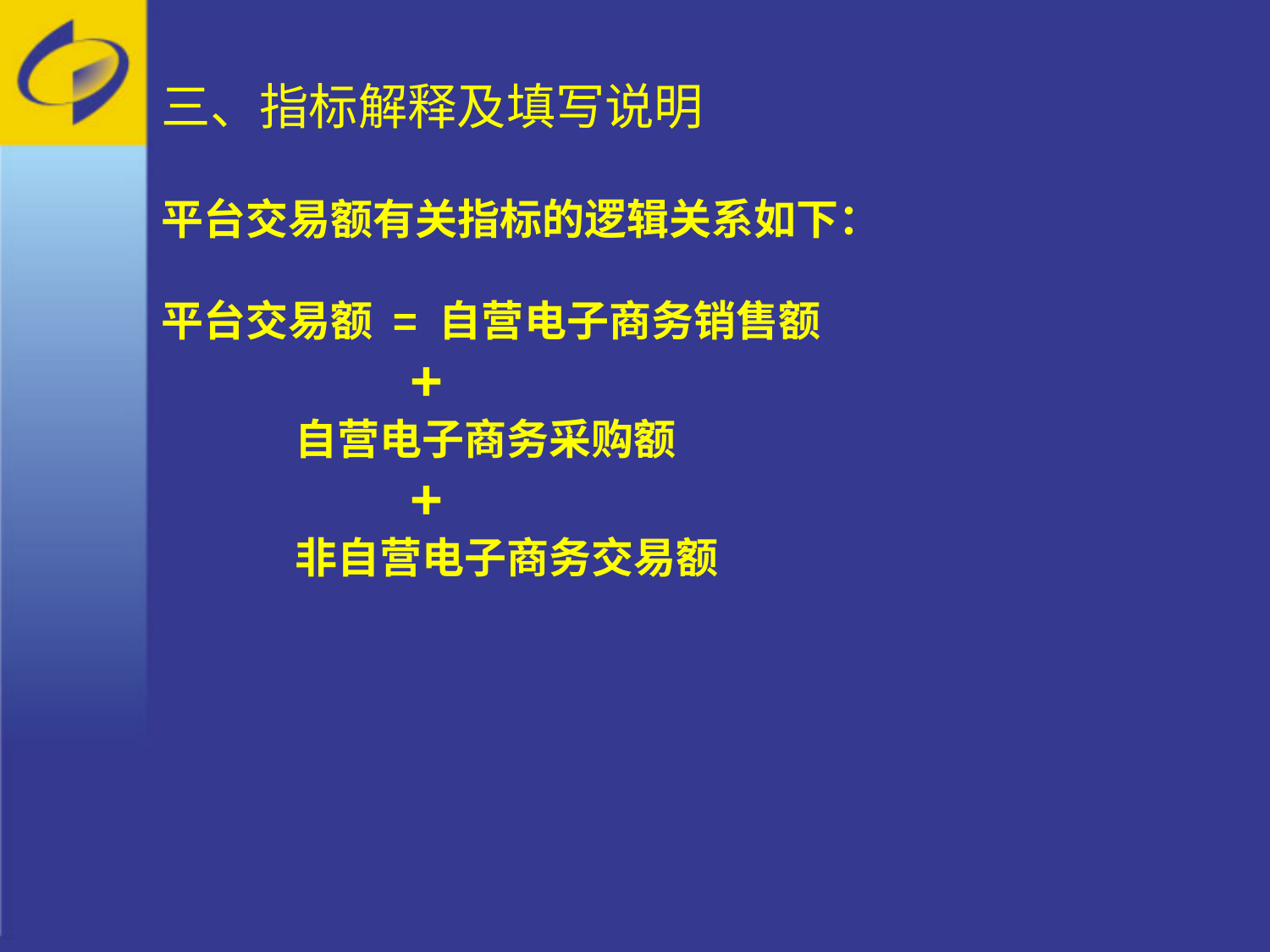

三、指标解释及填写说明
平台交易额有关指标的逻辑关系如下：

平台交易额 = 自营电子商务销售额
                     +
             自营电子商务采购额
                     +
             非自营电子商务交易额